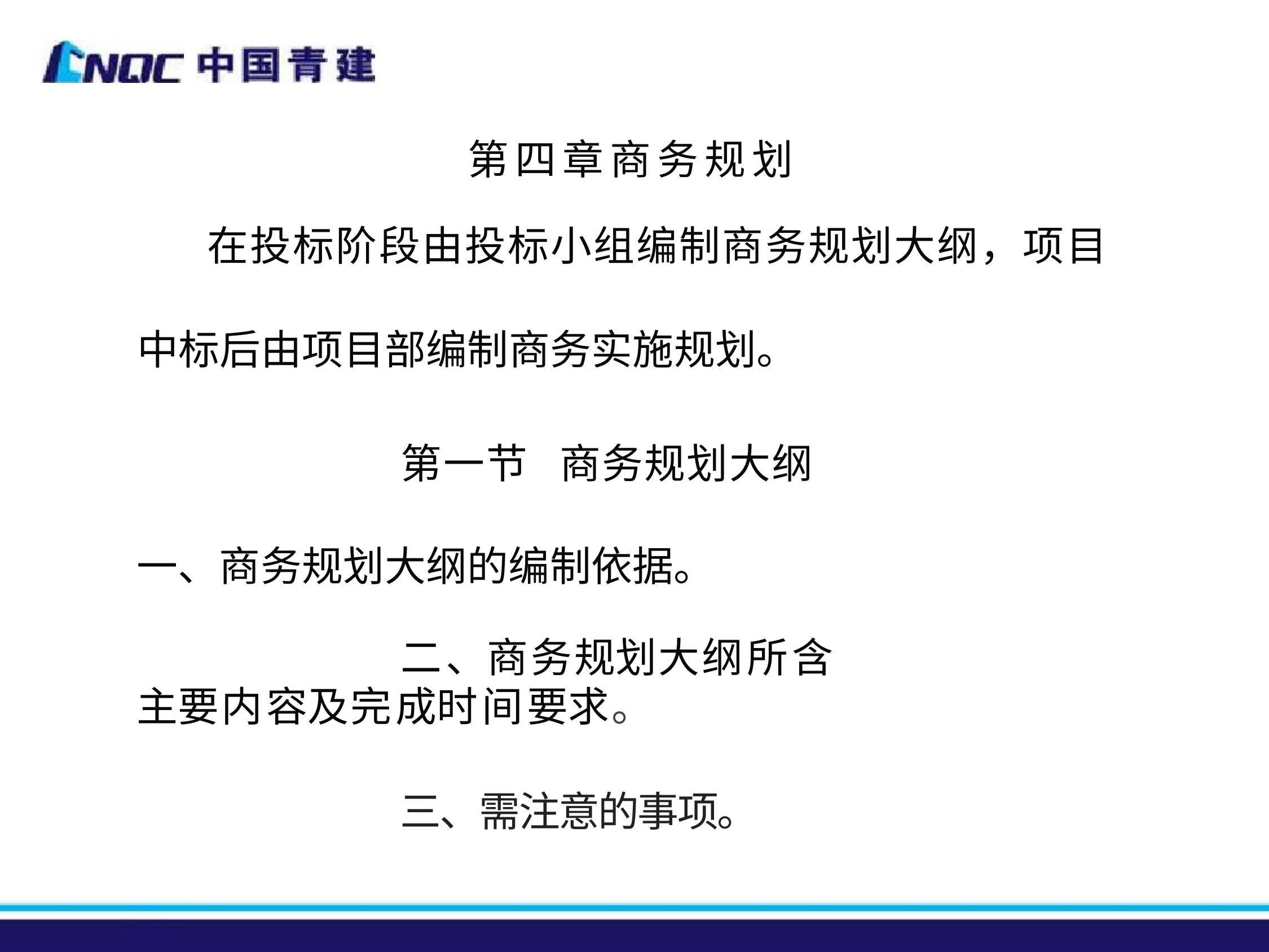

第四章商务规划
在投标阶段由投标小组编制商务规划大纲，项目

中标后由项目部编制商务实施规划。
第一节	商务规划大纲 一、商务规划大纲的编制依据。

二、商务规划大纲所含主要内容及完成时间要求。

三、需注意的事项。